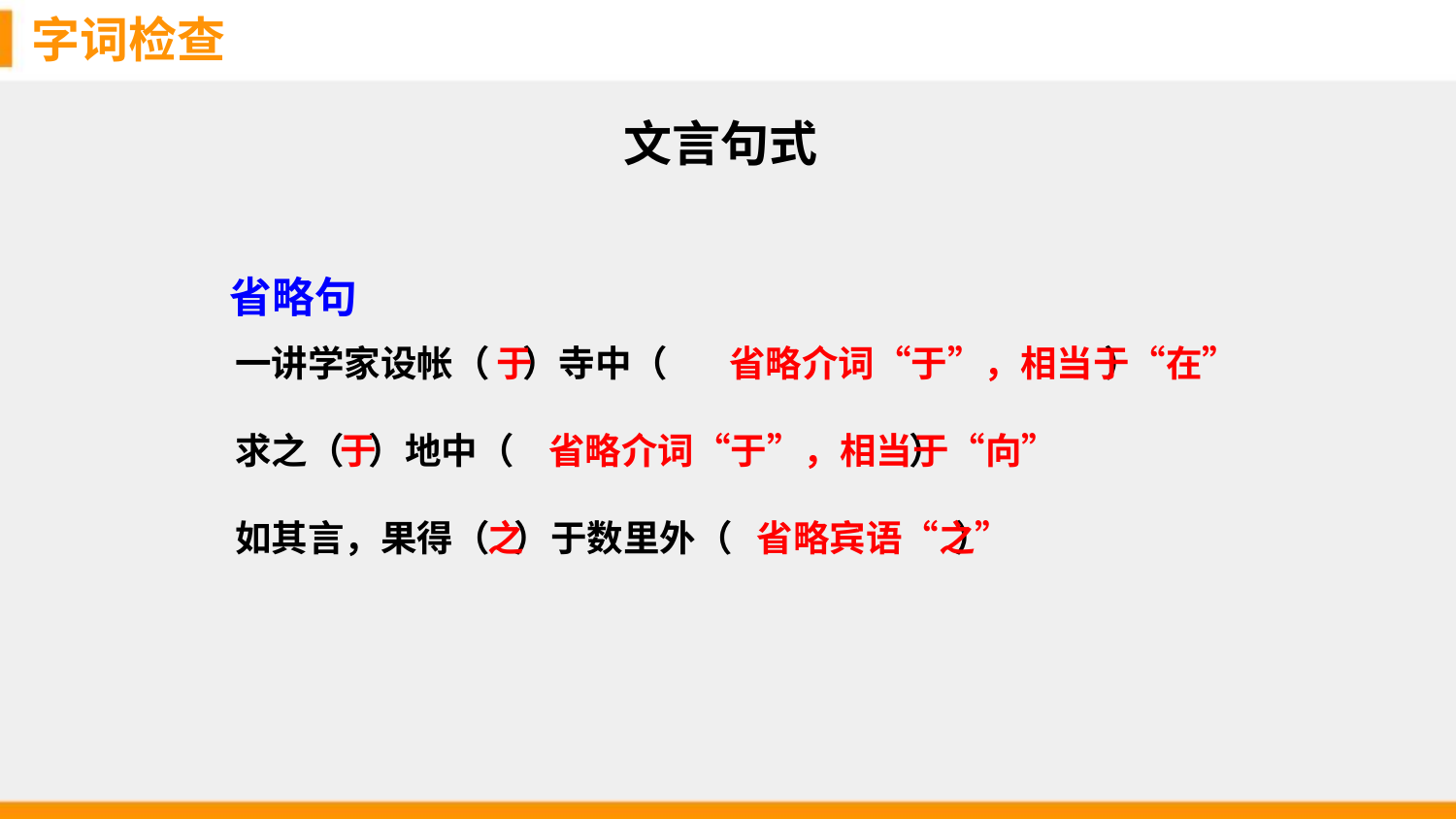

字词检查
文言句式
省略句
一讲学家设帐（    ）寺中（                                                     ）
于
省略介词“于”，相当于“在”
求之（   ）地中（                                                ）
于
省略介词“于”，相当于“向”
如其言，果得（   ）于数里外（                           ）
之
省略宾语“之”